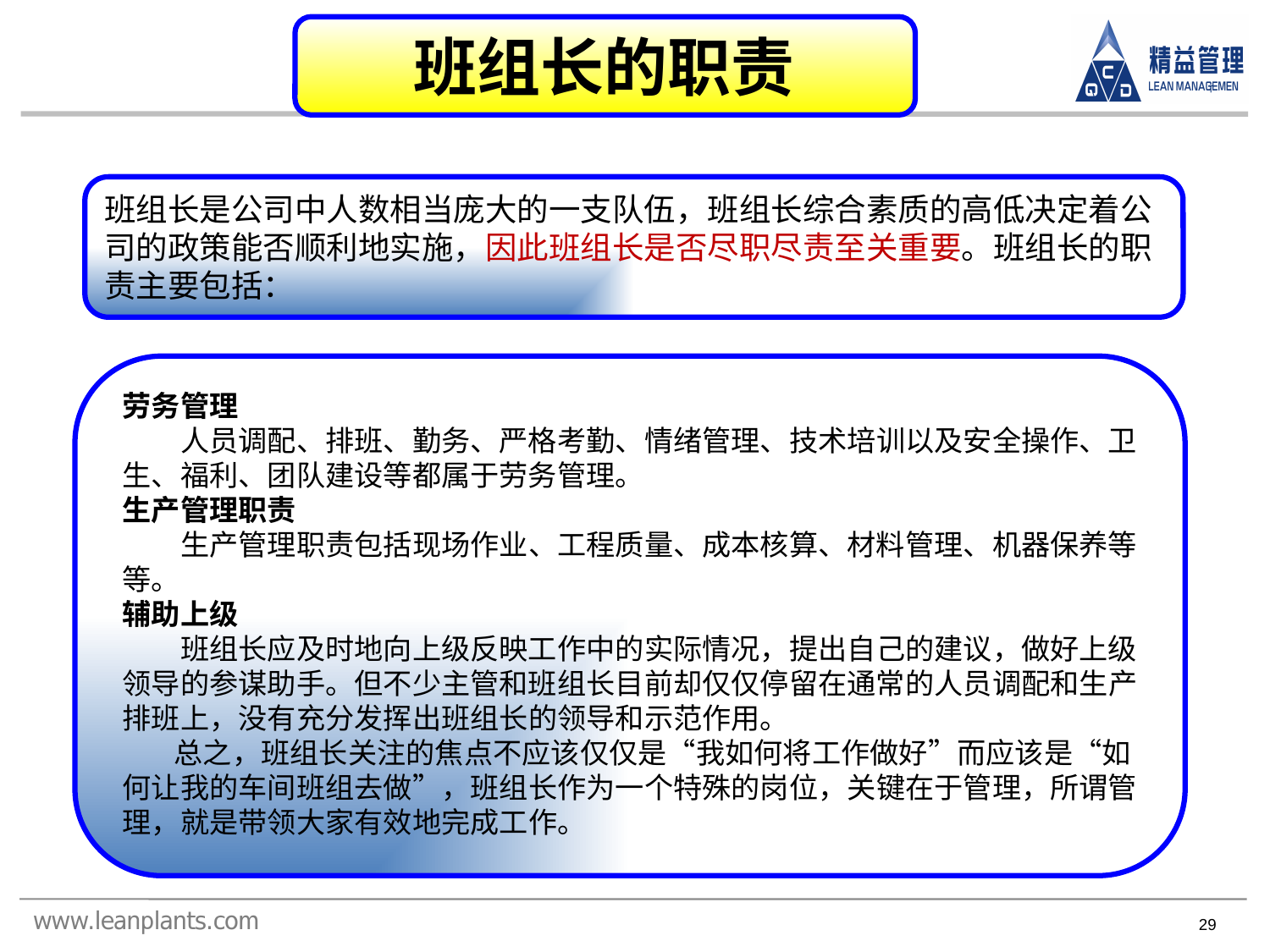

班组长的职责
#
班组长是公司中人数相当庞大的一支队伍，班组长综合素质的高低决定着公司的政策能否顺利地实施，因此班组长是否尽职尽责至关重要。班组长的职责主要包括：

劳务管理
　　人员调配、排班、勤务、严格考勤、情绪管理、技术培训以及安全操作、卫生、福利、团队建设等都属于劳务管理。
生产管理职责
　　生产管理职责包括现场作业、工程质量、成本核算、材料管理、机器保养等等。
辅助上级
　　班组长应及时地向上级反映工作中的实际情况，提出自己的建议，做好上级领导的参谋助手。但不少主管和班组长目前却仅仅停留在通常的人员调配和生产排班上，没有充分发挥出班组长的领导和示范作用。
       总之，班组长关注的焦点不应该仅仅是“我如何将工作做好”而应该是“如何让我的车间班组去做”，班组长作为一个特殊的岗位，关键在于管理，所谓管理，就是带领大家有效地完成工作。